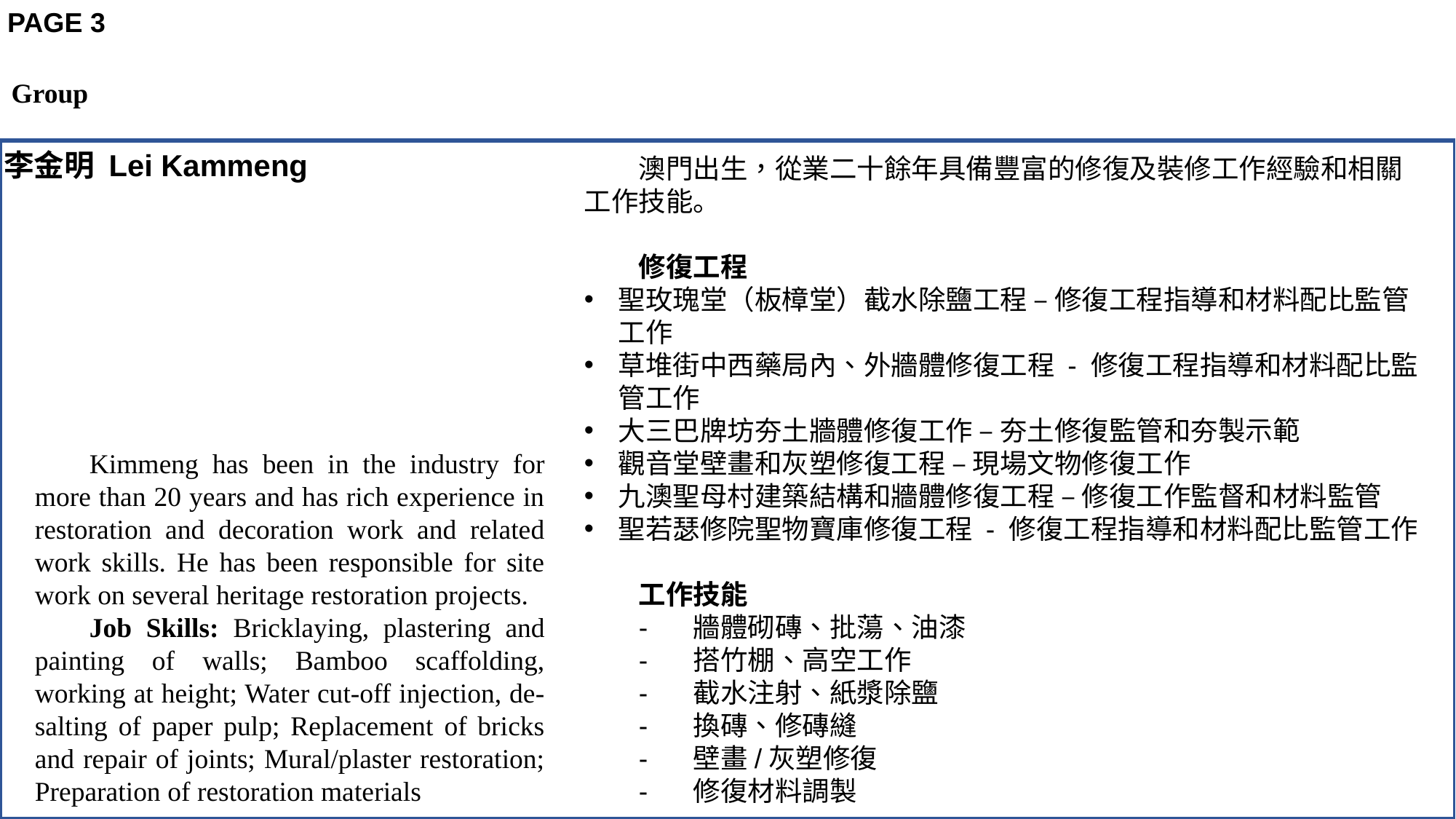

PAGE 3
Group
李金明 Lei Kammeng

澳門出生，從業二十餘年具備豐富的修復及裝修工作經驗和相關工作技能。

修復工程
聖玫瑰堂（板樟堂）截水除鹽工程 – 修復工程指導和材料配比監管工作
草堆街中西藥局內、外牆體修復工程 - 修復工程指導和材料配比監管工作
大三巴牌坊夯土牆體修復工作 – 夯土修復監管和夯製示範
觀音堂壁畫和灰塑修復工程 – 現場文物修復工作
九澳聖母村建築結構和牆體修復工程 – 修復工作監督和材料監管
聖若瑟修院聖物寶庫修復工程 - 修復工程指導和材料配比監管工作

工作技能
-	牆體砌磚、批蕩、油漆
-	搭竹棚、高空工作
-	截水注射、紙漿除鹽
-	換磚、修磚縫
-	壁畫/灰塑修復
-	修復材料調製
Kimmeng has been in the industry for more than 20 years and has rich experience in restoration and decoration work and related work skills. He has been responsible for site work on several heritage restoration projects.
Job Skills: Bricklaying, plastering and painting of walls; Bamboo scaffolding, working at height; Water cut-off injection, de-salting of paper pulp; Replacement of bricks and repair of joints; Mural/plaster restoration; Preparation of restoration materials